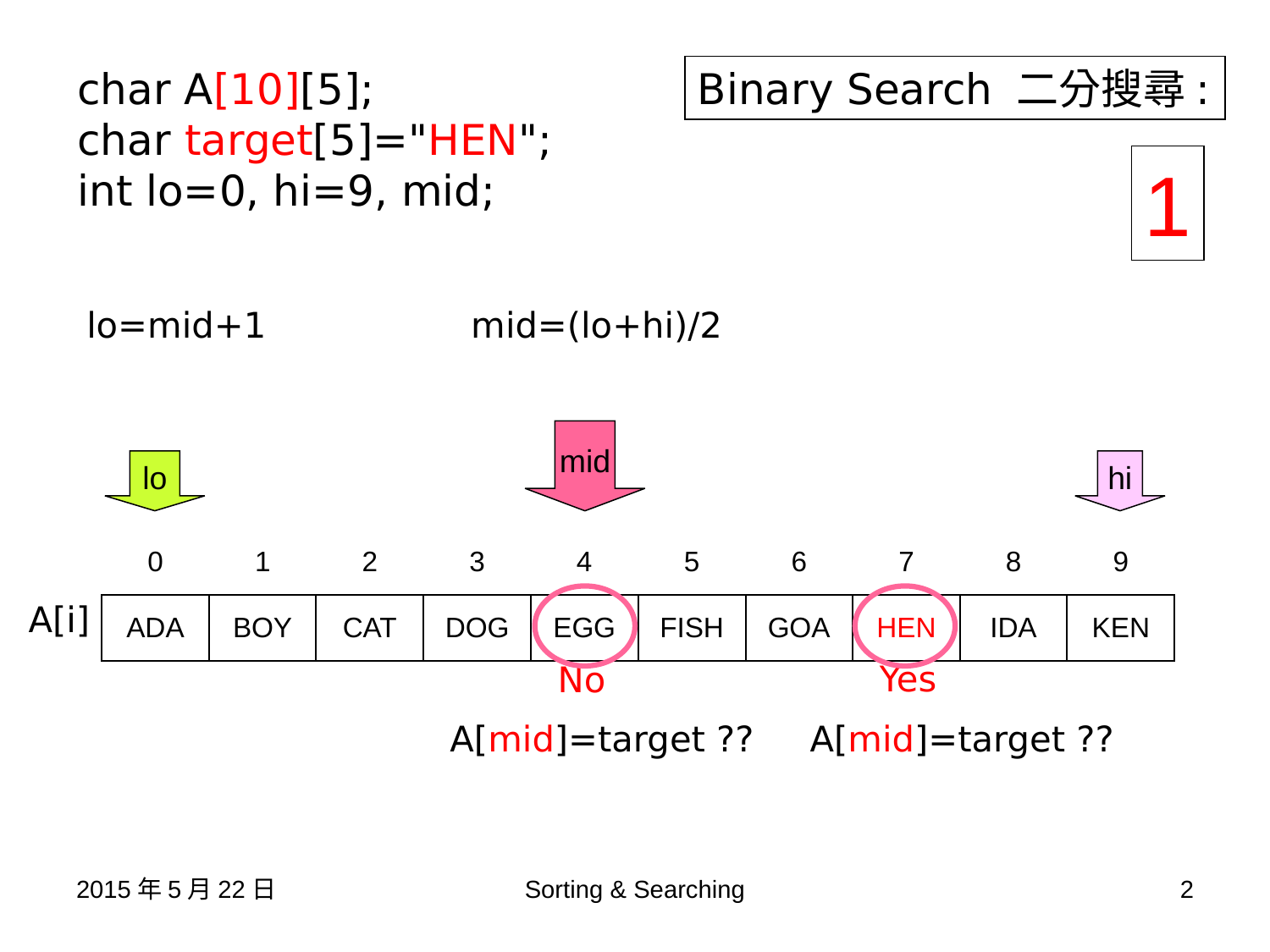

char A[10][5];
char target[5]="HEN";
int lo=0, hi=9, mid;
Binary Search 二分搜尋:
1
lo=mid+1
mid=(lo+hi)/2
mid
mid
lo
lo
hi
| 0 | 1 | 2 | 3 | 4 | 5 | 6 | 7 | 8 | 9 |
| --- | --- | --- | --- | --- | --- | --- | --- | --- | --- |
| ADA | BOY | CAT | DOG | EGG | FISH | GOA | HEN | IDA | KEN |

A[i]
Yes
No
A[mid]=target ??
A[mid]=target ??
2015年5月22日
Sorting & Searching
2